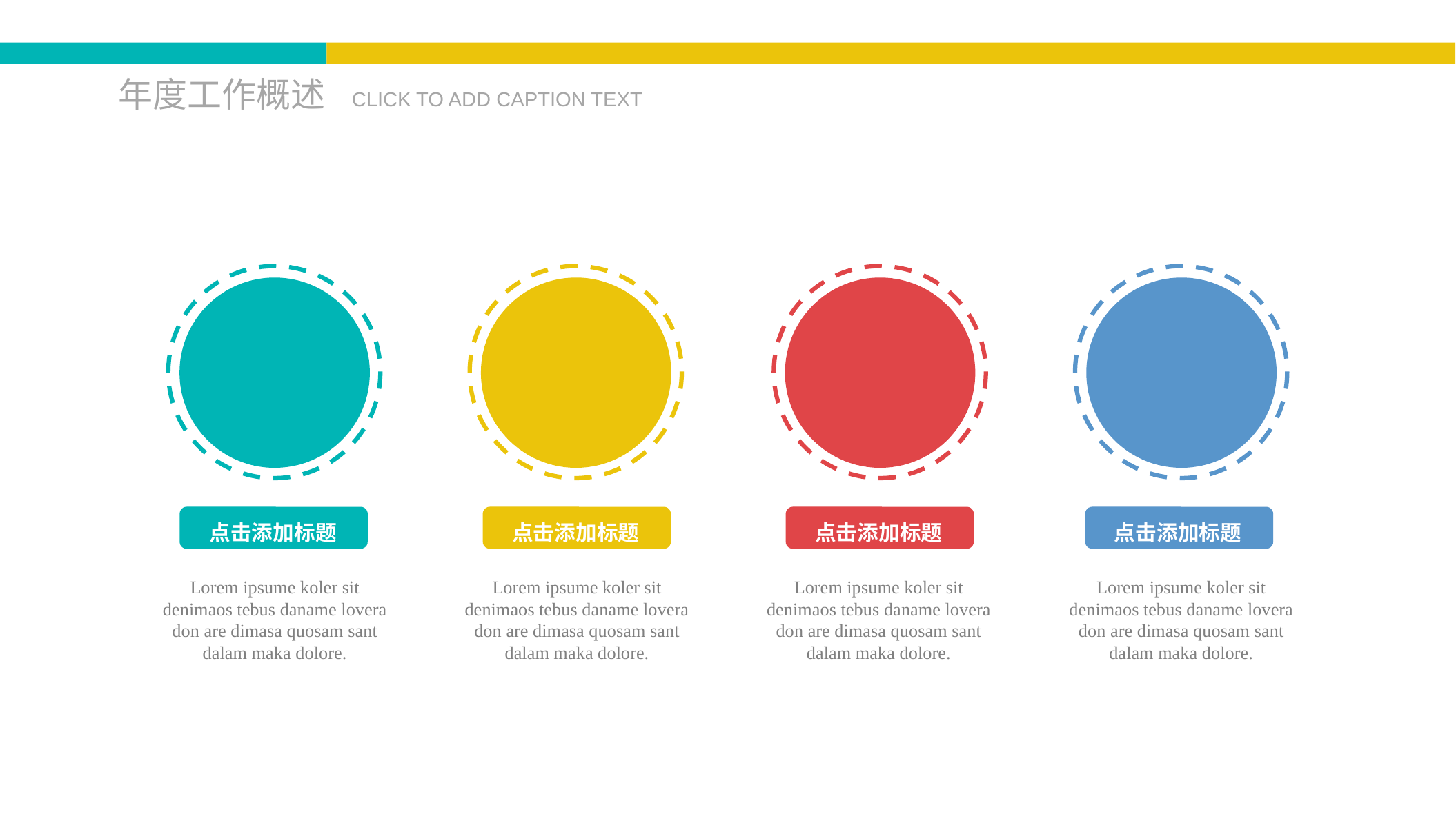

年度工作概述
CLICK TO ADD CAPTION TEXT

点击添加标题

点击添加标题

点击添加标题

点击添加标题

Lorem ipsume koler sit denimaos tebus daname lovera don are dimasa quosam sant
dalam maka dolore.
Lorem ipsume koler sit denimaos tebus daname lovera don are dimasa quosam sant
dalam maka dolore.
Lorem ipsume koler sit denimaos tebus daname lovera don are dimasa quosam sant
dalam maka dolore.
Lorem ipsume koler sit denimaos tebus daname lovera don are dimasa quosam sant
dalam maka dolore.